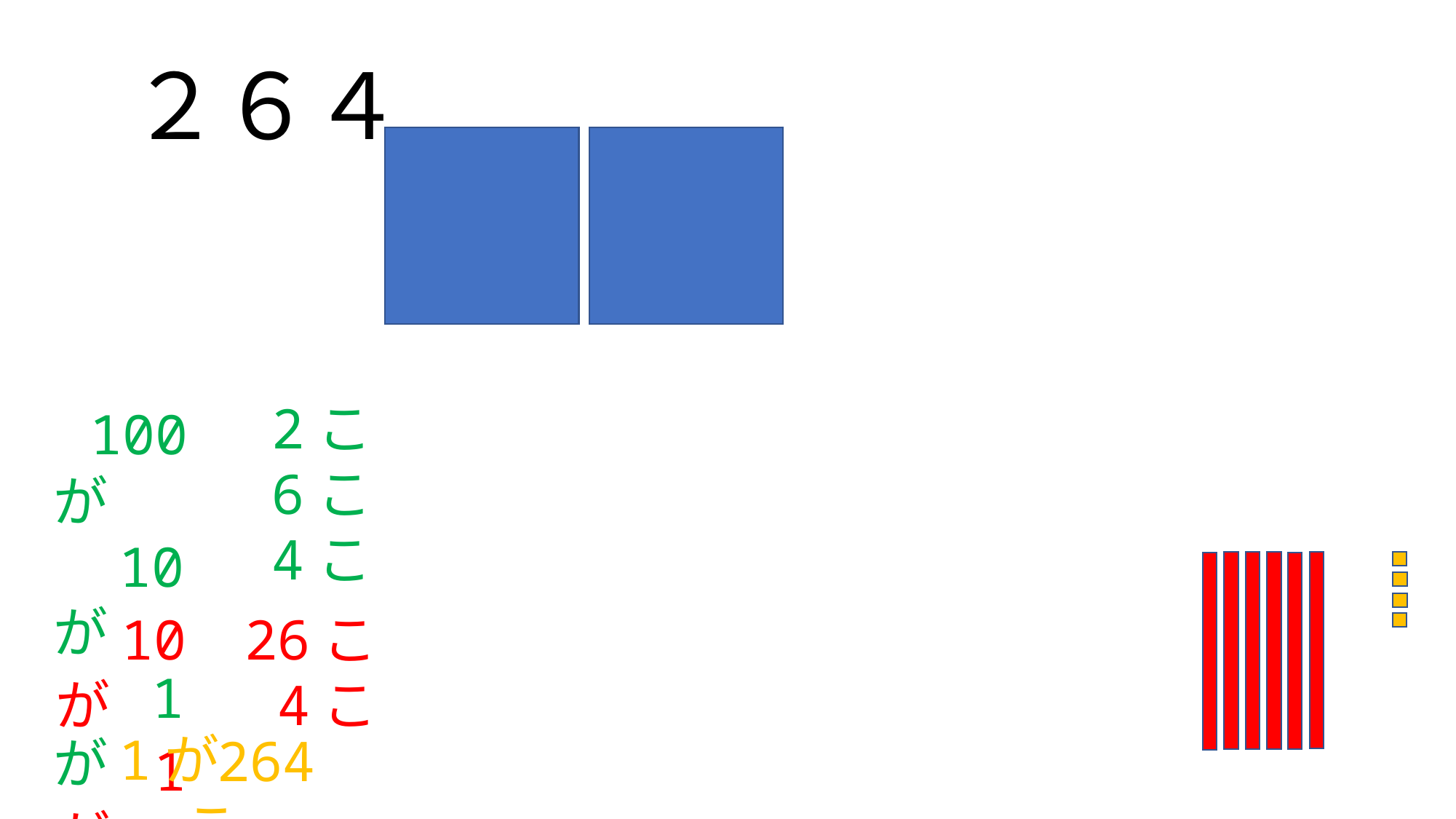

２６４

 100が
  10が
   1が
 2こ
 6こ
 4こ

  10が
   1が
 26こ
  4こ

  1が
 264こ